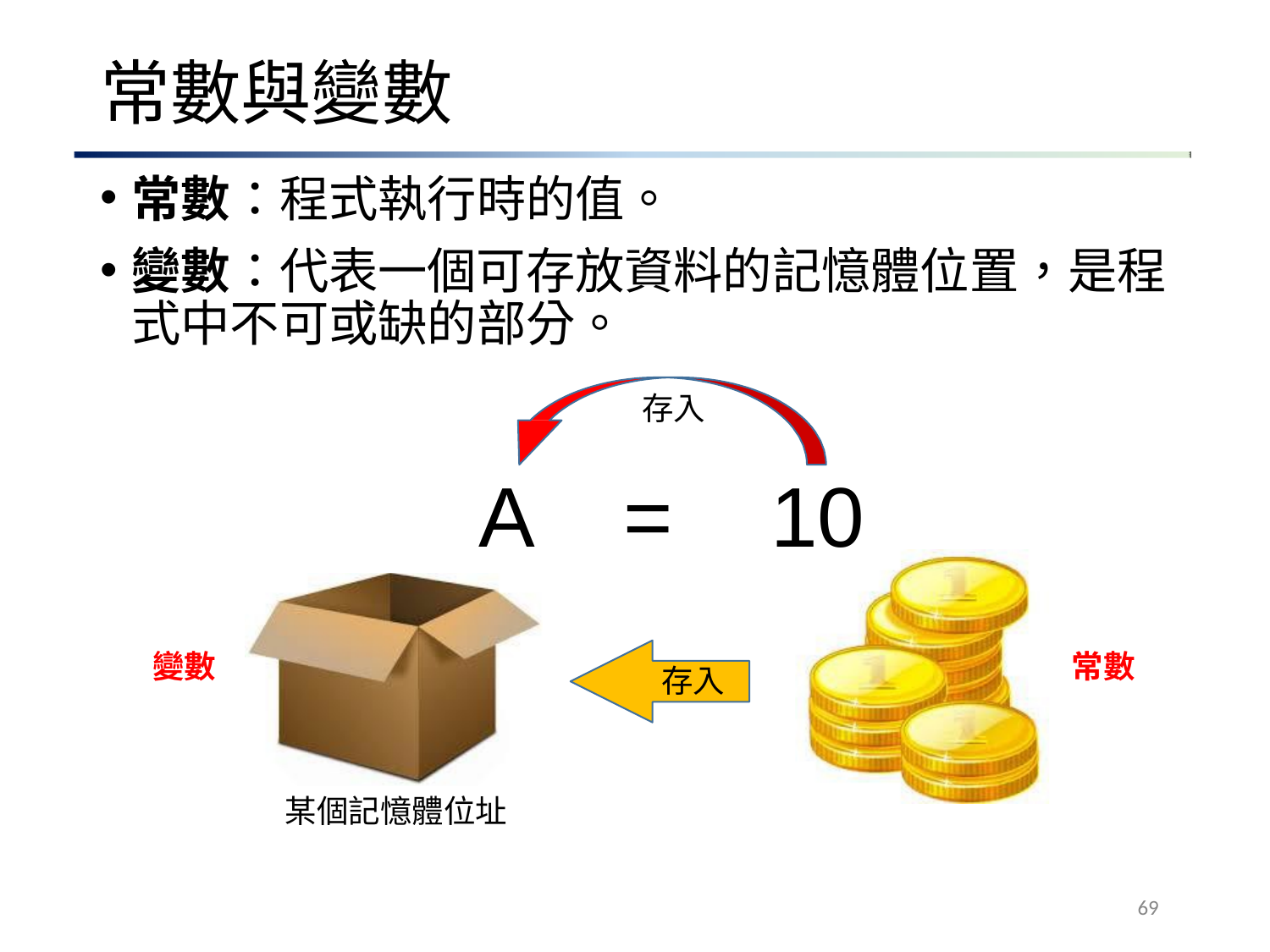

# 常數與變數
常數：程式執行時的值。
變數：代表一個可存放資料的記憶體位置，是程 式中不可或缺的部分。
存入

A	=	10
存入

變數
常數
某個記憶體位址
69